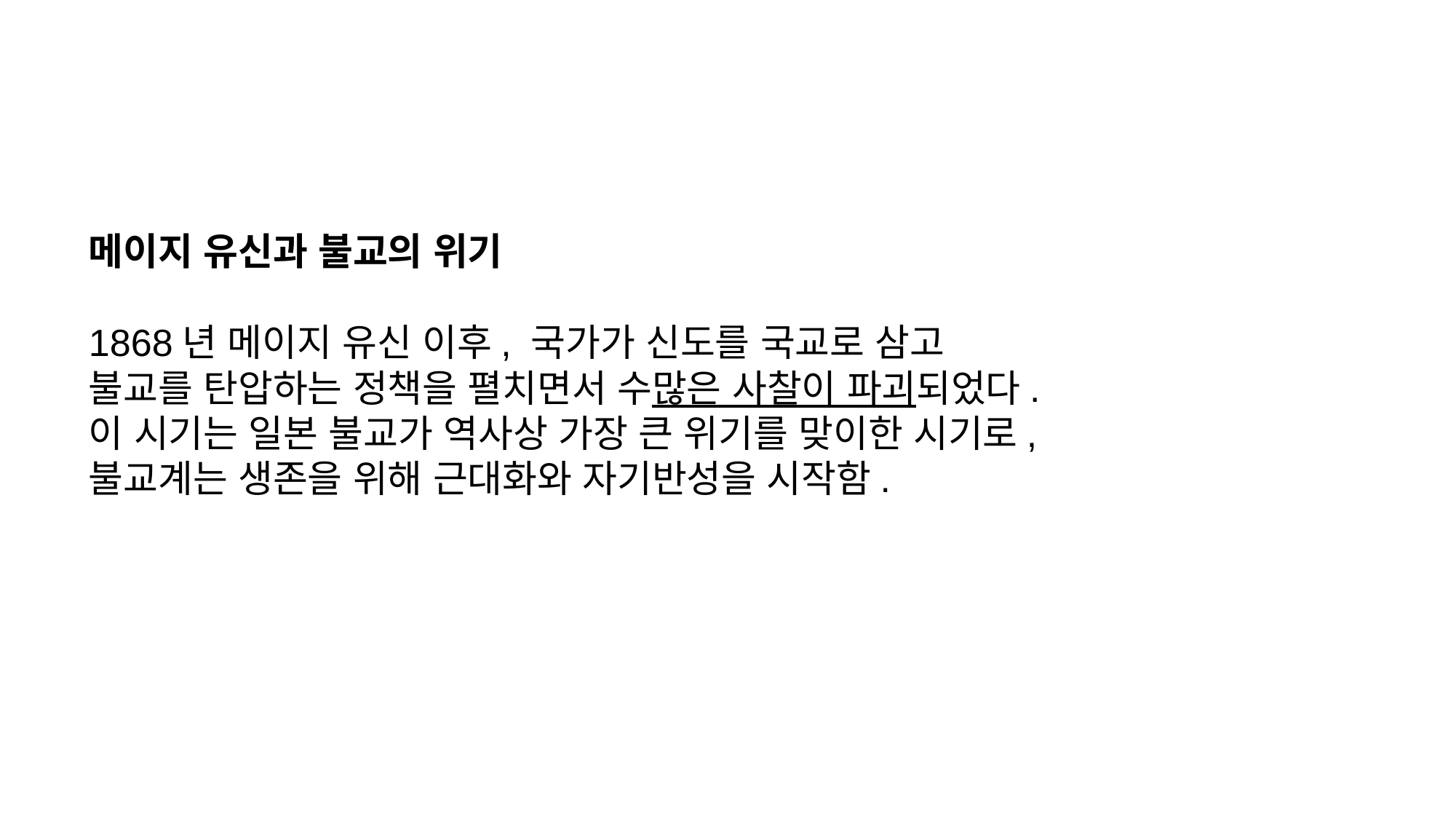

메이지 유신과 불교의 위기

1868년 메이지 유신 이후, 국가가 신도를 국교로 삼고
불교를 탄압하는 정책을 펼치면서 수많은 사찰이 파괴되었다.
이 시기는 일본 불교가 역사상 가장 큰 위기를 맞이한 시기로,
불교계는 생존을 위해 근대화와 자기반성을 시작함.